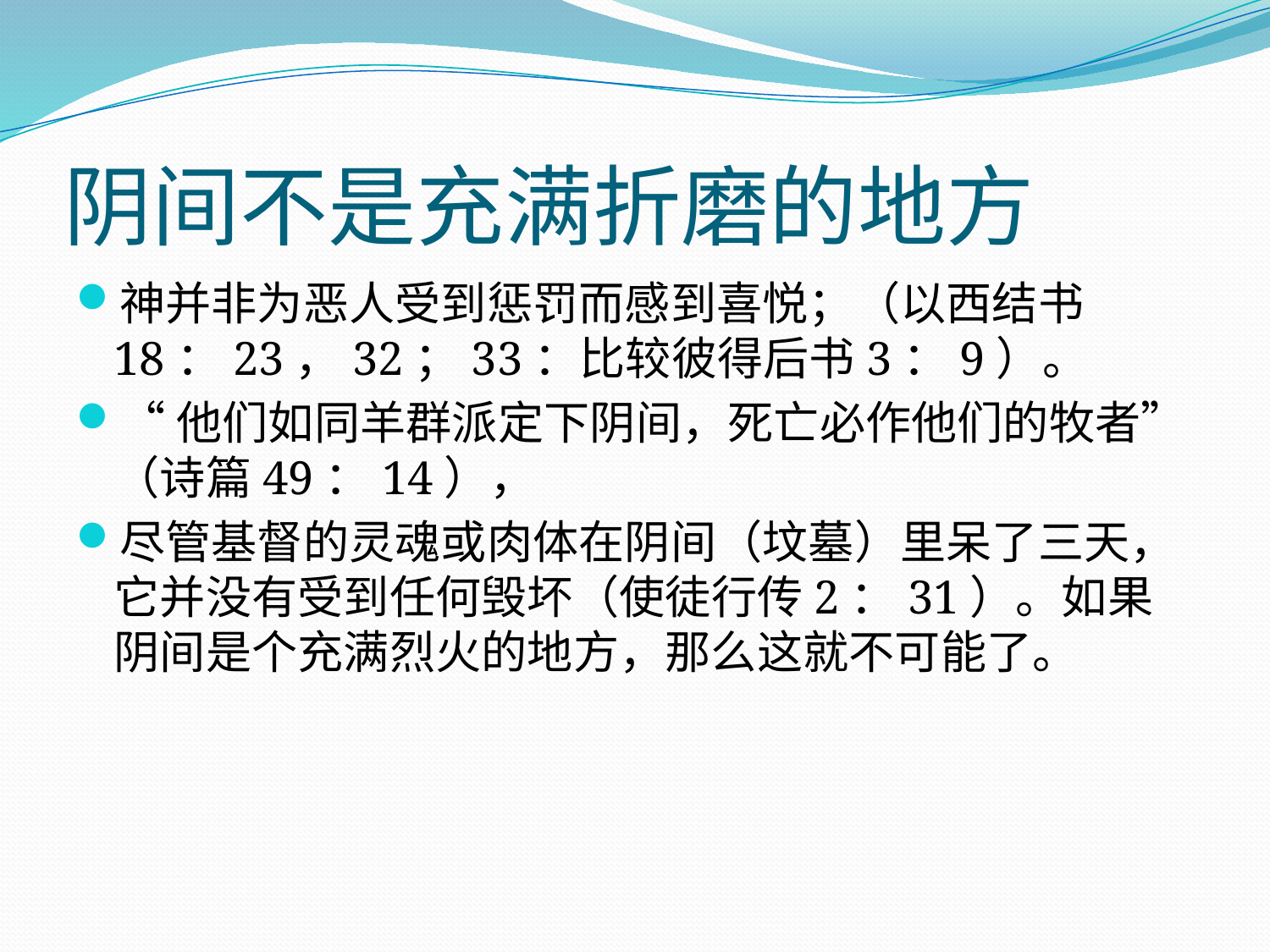

# 阴间不是充满折磨的地方
神并非为恶人受到惩罚而感到喜悦；（以西结书18：23，32；33：比较彼得后书3：9）。
“他们如同羊群派定下阴间，死亡必作他们的牧者”（诗篇49：14），
尽管基督的灵魂或肉体在阴间（坟墓）里呆了三天，它并没有受到任何毁坏（使徒行传2：31）。如果阴间是个充满烈火的地方，那么这就不可能了。